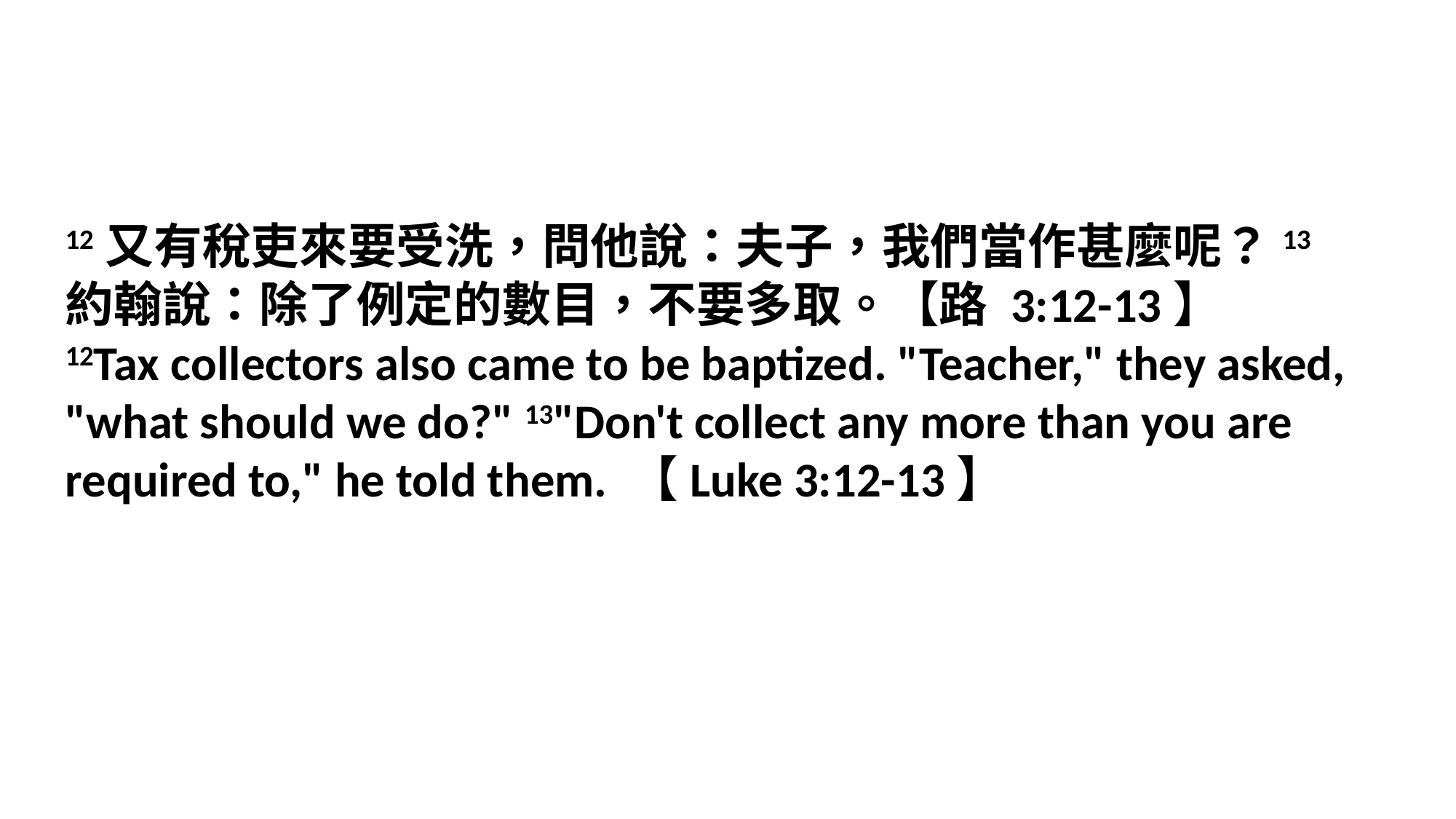

12又有稅吏來要受洗，問他說：夫子，我們當作甚麼呢？13約翰說：除了例定的數目，不要多取。【路 3:12-13】
12Tax collectors also came to be baptized. "Teacher," they asked, "what should we do?" 13"Don't collect any more than you are required to," he told them. 【Luke 3:12-13】